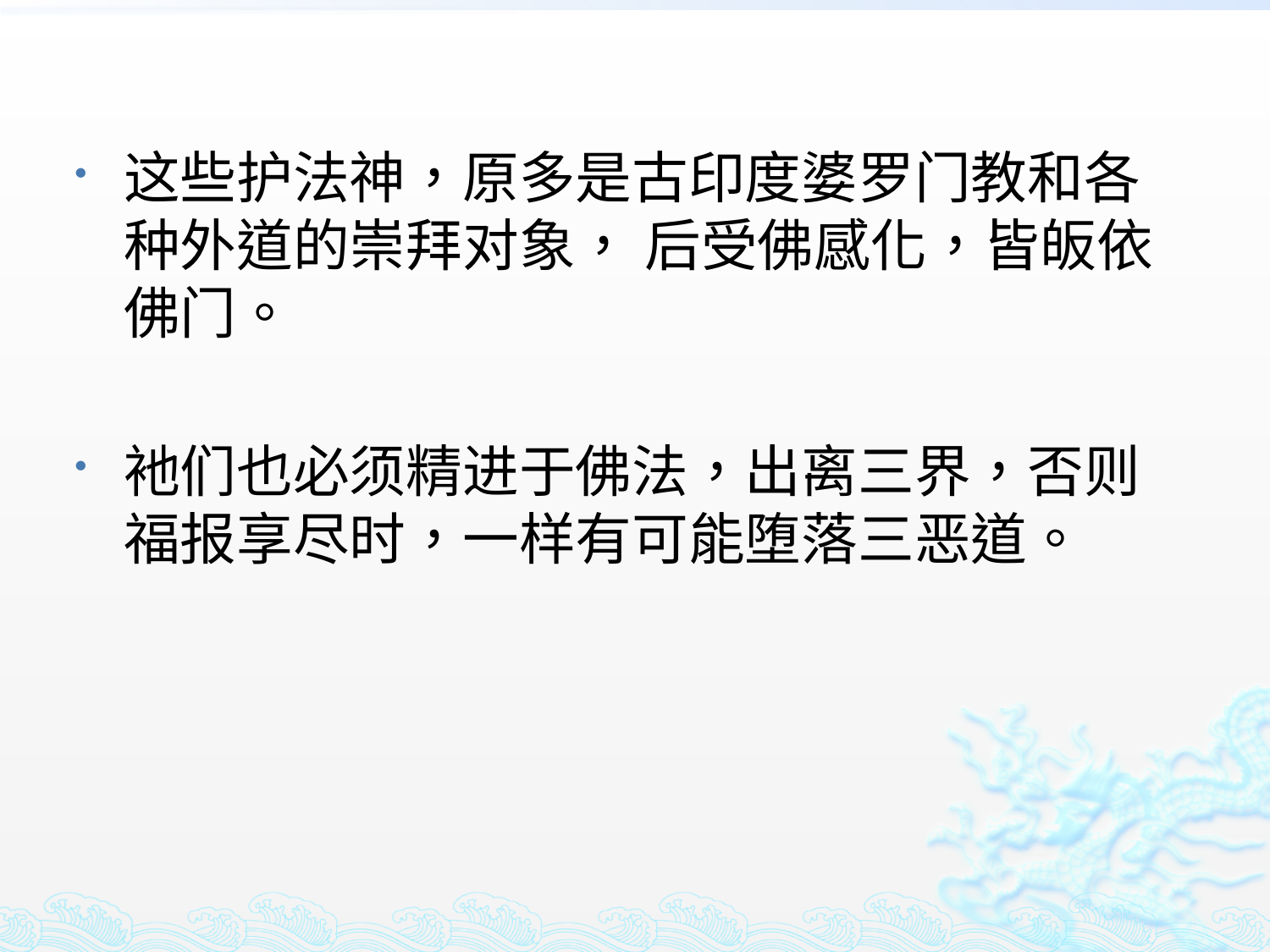

这些护法神，原多是古印度婆罗门教和各种外道的崇拜对象， 后受佛感化，皆皈依佛门。

衪们也必须精进于佛法，出离三界，否则福报享尽时，一样有可能堕落三恶道。